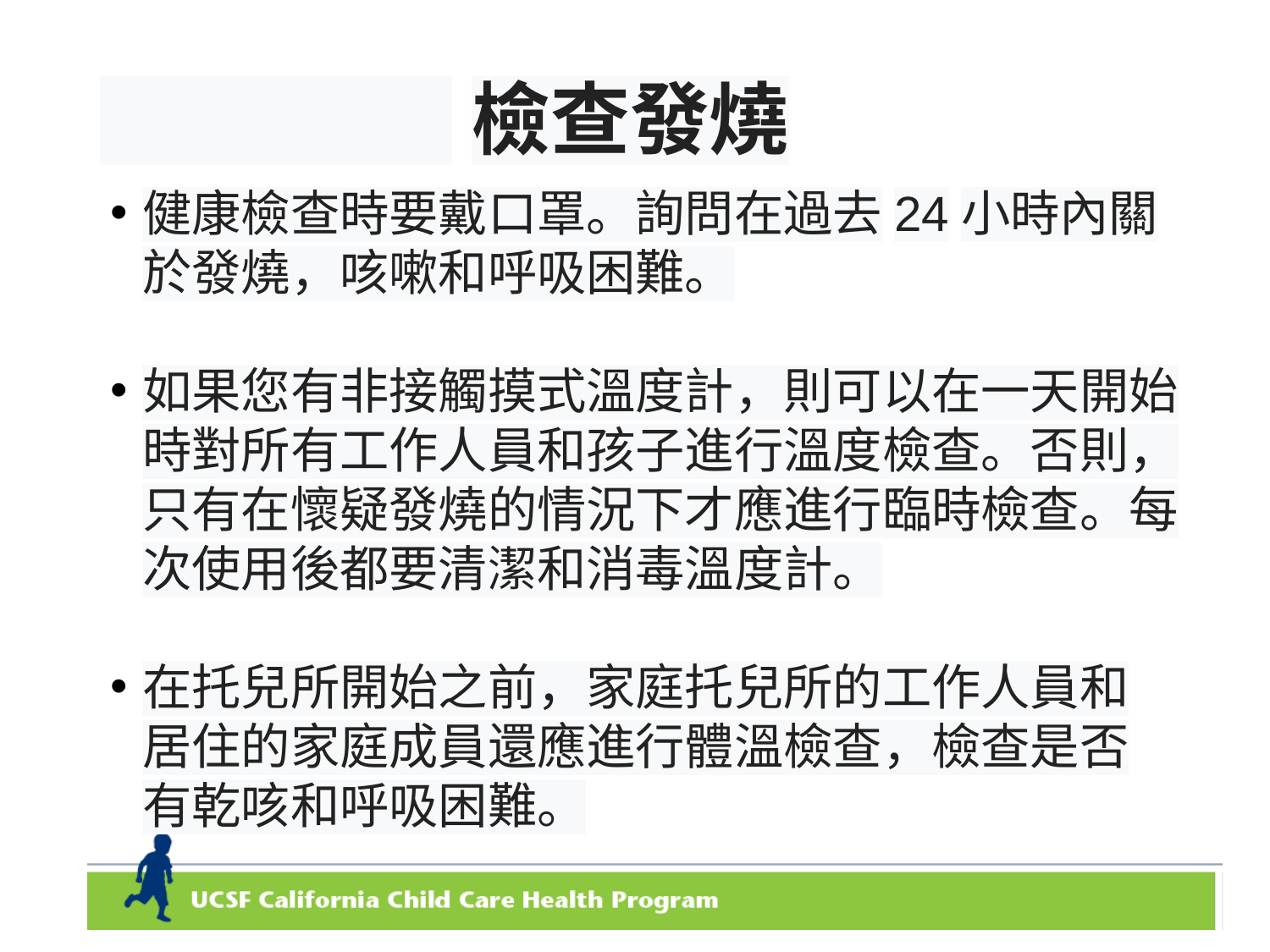

# 檢查發燒

健康檢查時要戴口罩。詢問在過去24小時內關於發燒，咳嗽和呼吸困難。

如果您有非接觸摸式溫度計，則可以在一天開始時對所有工作人員和孩子進行溫度檢查。否則，只有在懷疑發燒的情況下才應進行臨時檢查。每次使用後都要清潔和消毒溫度計。

在托兒所開始之前，家庭托兒所的工作人員和居住的家庭成員還應進行體溫檢查，檢查是否有乾咳和呼吸困難。